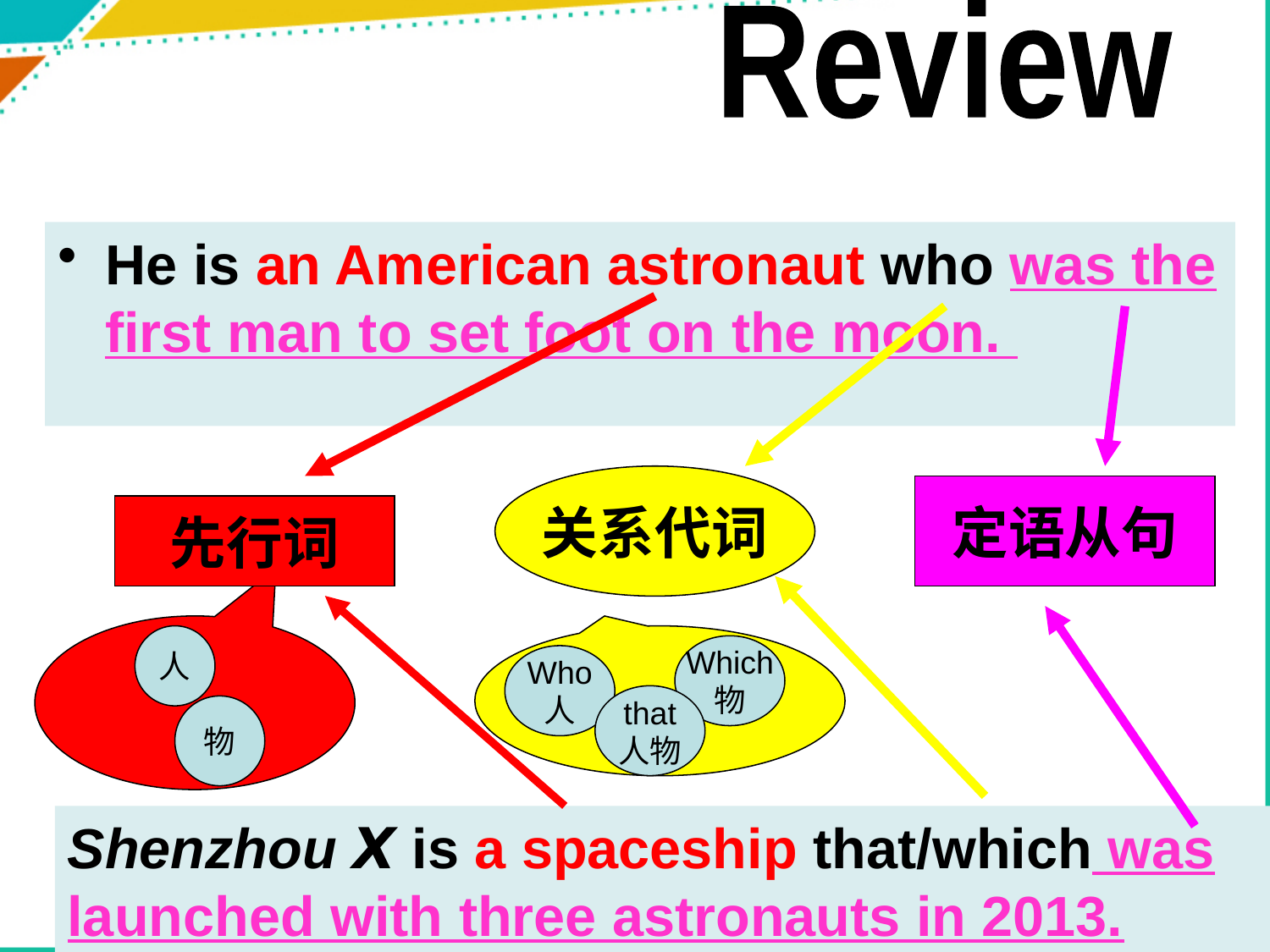

Review
He is an American astronaut who was the first man to set foot on the moon.

关系代词
定语从句
先行词

人

Which
物
Who
人
that
人物
物
Shenzhou Ⅹ is a spaceship that/which was launched with three astronauts in 2013.